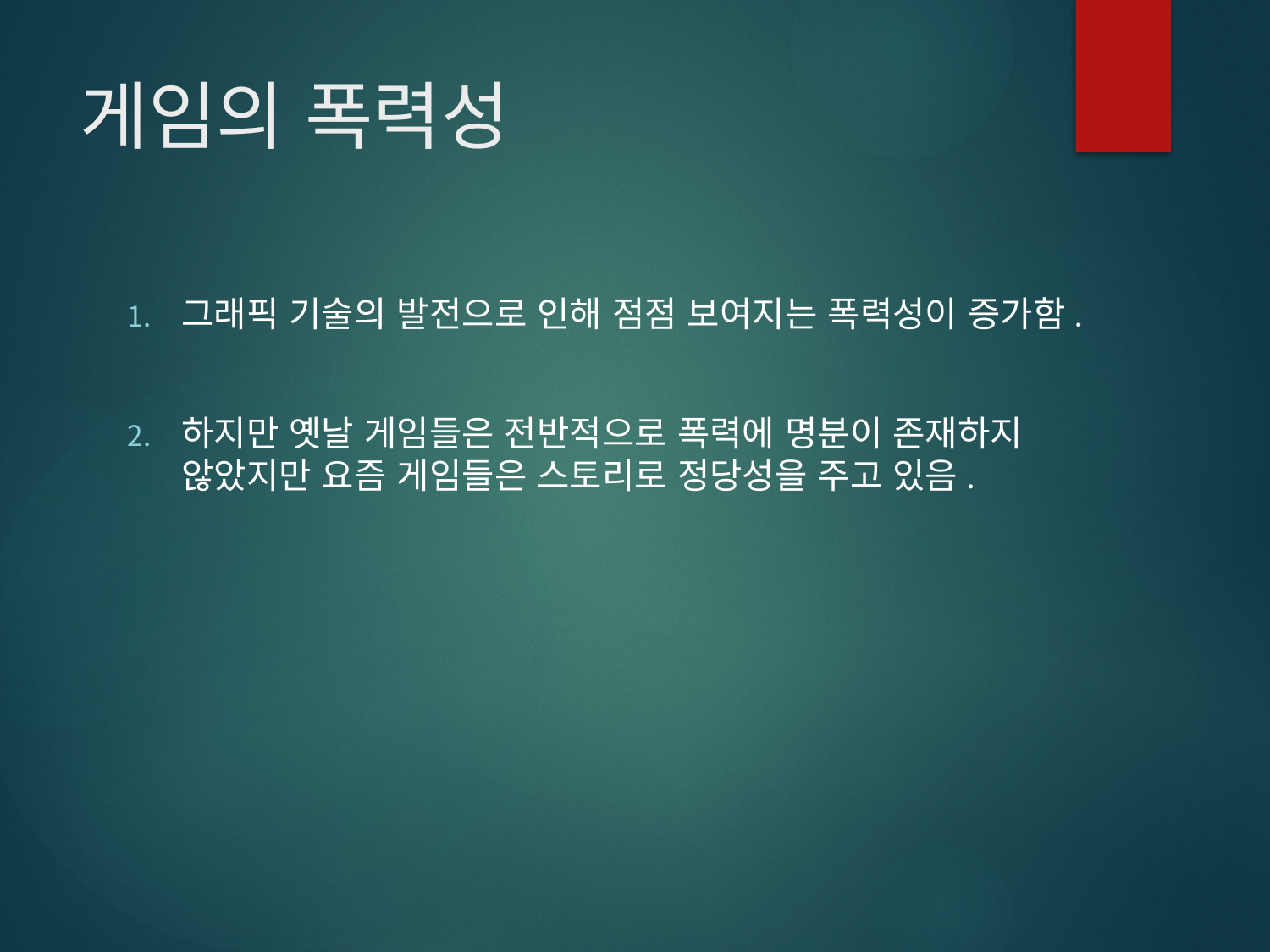

# 게임의 폭력성
그래픽 기술의 발전으로 인해 점점 보여지는 폭력성이 증가함.

하지만 옛날 게임들은 전반적으로 폭력에 명분이 존재하지 않았지만 요즘 게임들은 스토리로 정당성을 주고 있음.